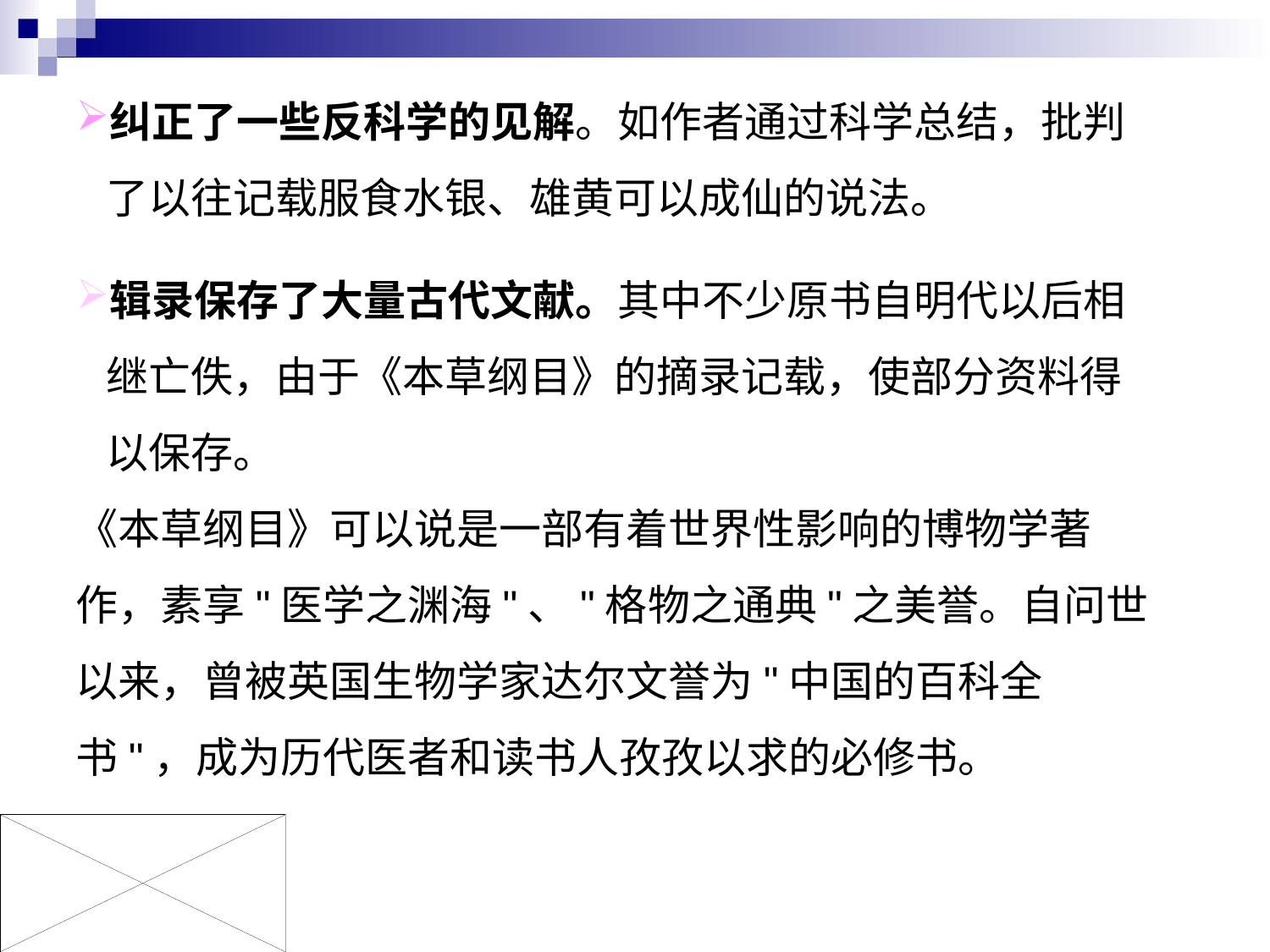

纠正了一些反科学的见解。如作者通过科学总结，批判了以往记载服食水银、雄黄可以成仙的说法。
辑录保存了大量古代文献。其中不少原书自明代以后相继亡佚，由于《本草纲目》的摘录记载，使部分资料得以保存。
《本草纲目》可以说是一部有着世界性影响的博物学著作，素享"医学之渊海"、"格物之通典"之美誉。自问世以来，曾被英国生物学家达尔文誉为"中国的百科全书"，成为历代医者和读书人孜孜以求的必修书。